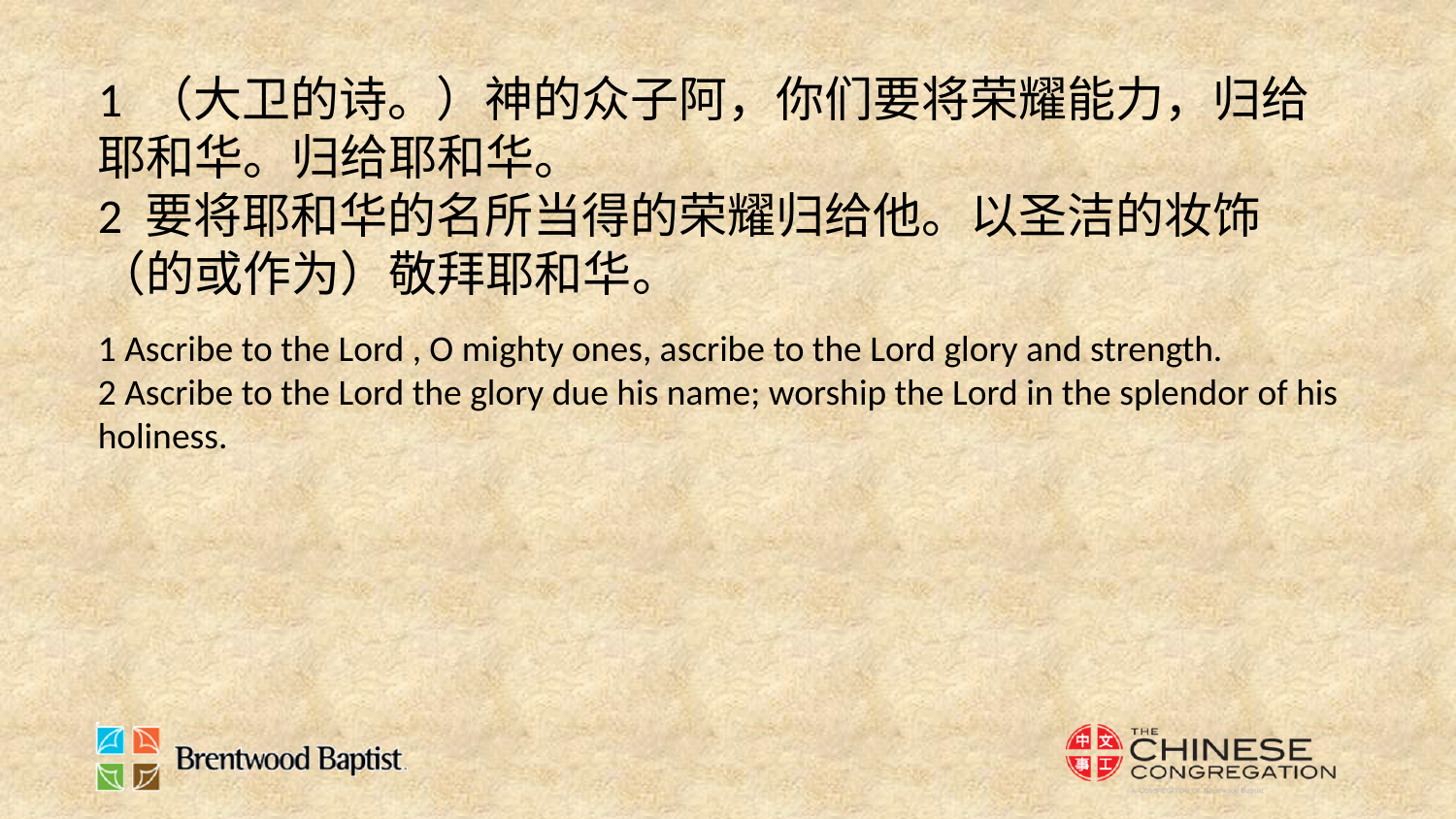

1 （大卫的诗。）神的众子阿，你们要将荣耀能力，归给耶和华。归给耶和华。
2 要将耶和华的名所当得的荣耀归给他。以圣洁的妆饰（的或作为）敬拜耶和华。

1 Ascribe to the Lord , O mighty ones, ascribe to the Lord glory and strength.
2 Ascribe to the Lord the glory due his name; worship the Lord in the splendor of his holiness.